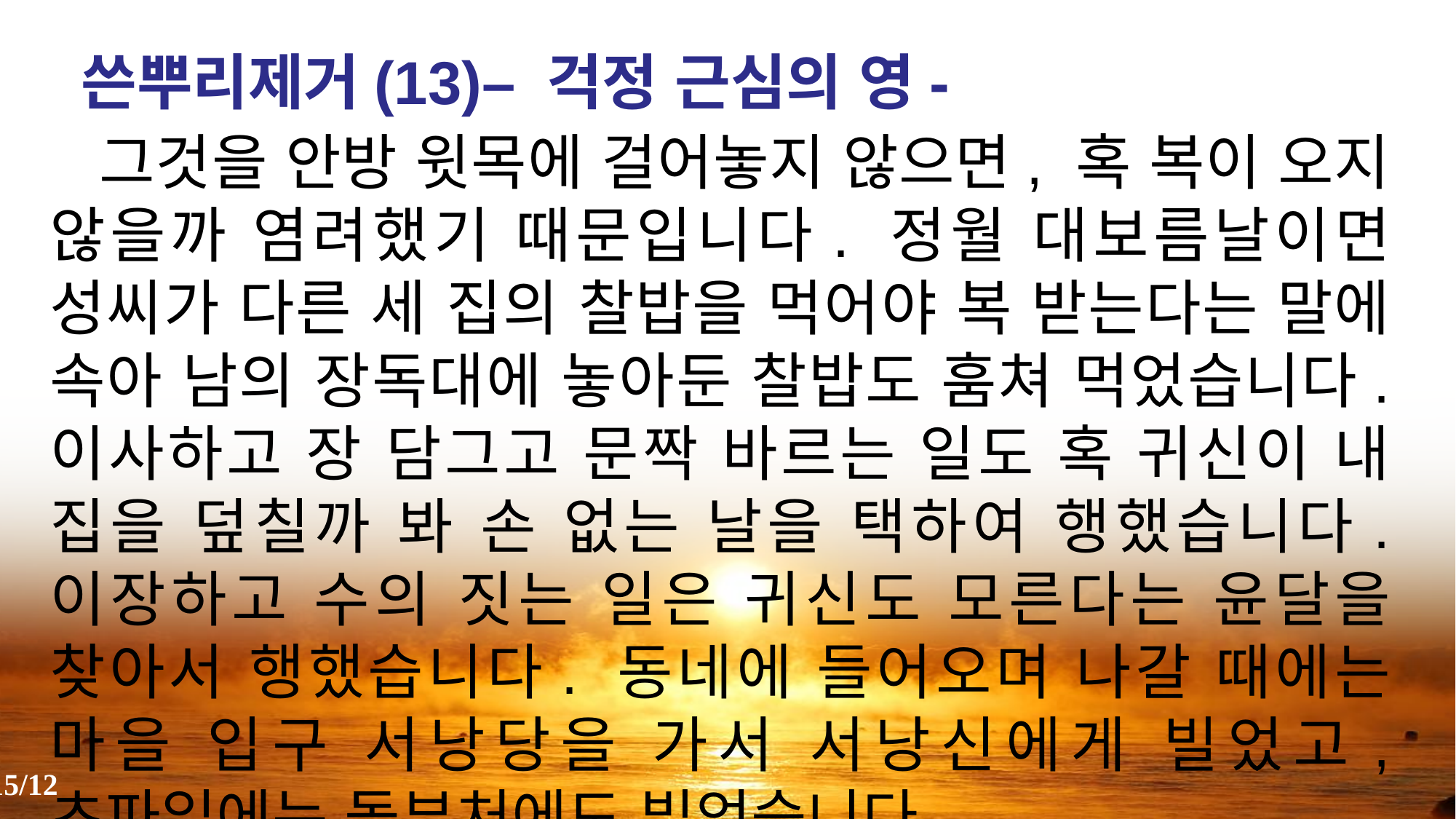

쓴뿌리제거(13)– 걱정 근심의 영-
  그것을 안방 윗목에 걸어놓지 않으면, 혹 복이 오지 않을까 염려했기 때문입니다. 정월 대보름날이면 성씨가 다른 세 집의 찰밥을 먹어야 복 받는다는 말에 속아 남의 장독대에 놓아둔 찰밥도 훔쳐 먹었습니다. 이사하고 장 담그고 문짝 바르는 일도 혹 귀신이 내 집을 덮칠까 봐 손 없는 날을 택하여 행했습니다. 이장하고 수의 짓는 일은 귀신도 모른다는 윤달을 찾아서 행했습니다. 동네에 들어오며 나갈 때에는 마을 입구 서낭당을 가서 서낭신에게 빌었고, 초파일에는 돌부처에도 빌었습니다.